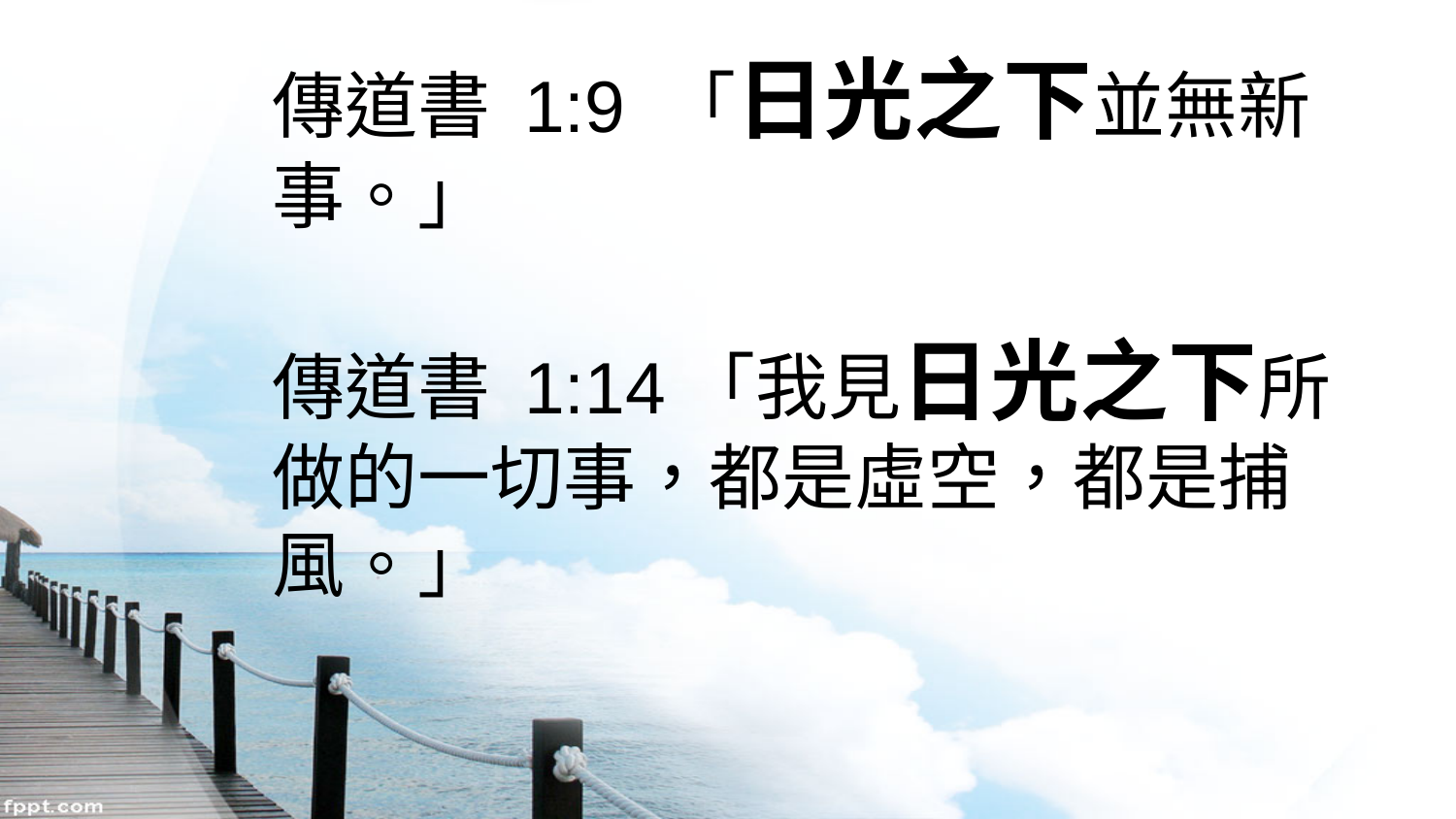

傳道書 1:9 「日光之下並無新事。」

傳道書 1:14「我見日光之下所做的一切事，都是虛空，都是捕風。」